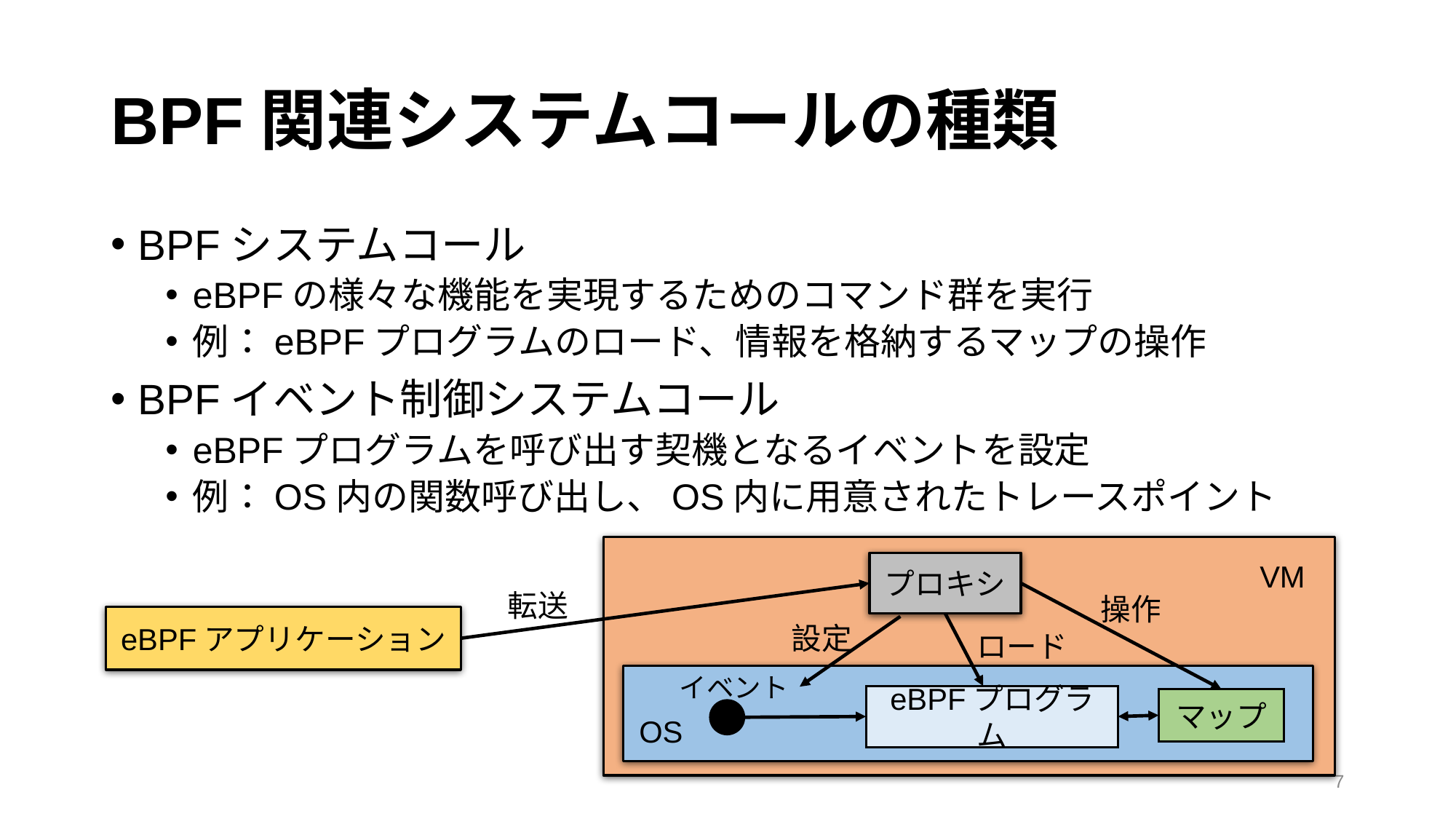

# BPF関連システムコールの種類
BPFシステムコール
eBPFの様々な機能を実現するためのコマンド群を実行
例：eBPFプログラムのロード、情報を格納するマップの操作
BPFイベント制御システムコール
eBPFプログラムを呼び出す契機となるイベントを設定
例：OS内の関数呼び出し、OS内に用意されたトレースポイント

VM
プロキシ
転送
操作
eBPFアプリケーション
設定
ロード
イベント

eBPFプログラム
マップ

OS
7